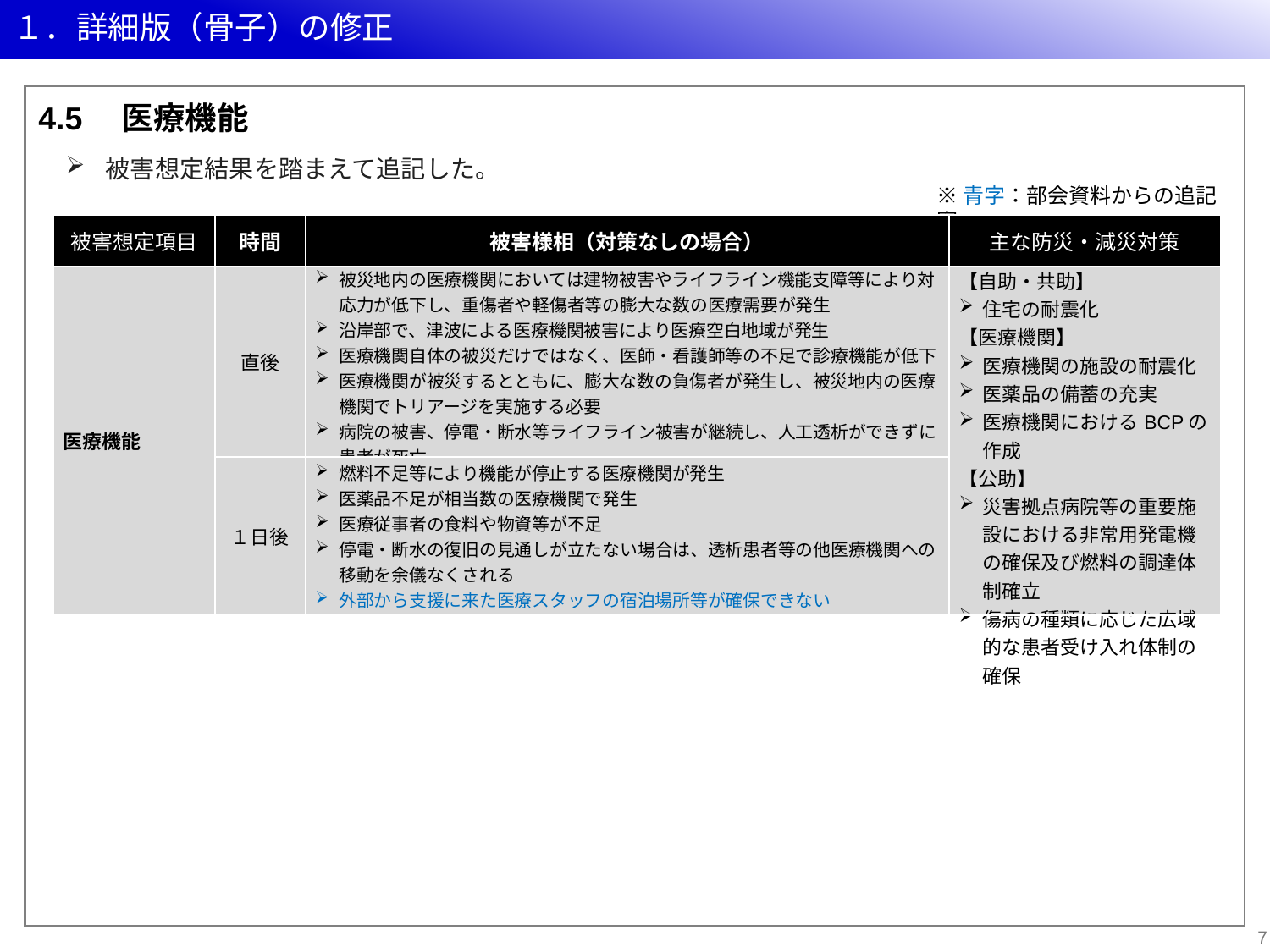

# １．詳細版（骨子）の修正
4.5　医療機能
被害想定結果を踏まえて追記した。
※青字：部会資料からの追記案
| 被害想定項目 | 時間 | 被害様相（対策なしの場合） | 主な防災・減災対策 |
| --- | --- | --- | --- |
| 医療機能 | 直後 | 被災地内の医療機関においては建物被害やライフライン機能支障等により対応力が低下し、重傷者や軽傷者等の膨大な数の医療需要が発生 沿岸部で、津波による医療機関被害により医療空白地域が発生 医療機関自体の被災だけではなく、医師・看護師等の不足で診療機能が低下 医療機関が被災するとともに、膨大な数の負傷者が発生し、被災地内の医療機関でトリアージを実施する必要 病院の被害、停電・断水等ライフライン被害が継続し、人工透析ができずに患者が死亡 地震や津波による重篤患者を広域医療搬送する必要 | 【自助・共助】 住宅の耐震化 【医療機関】 医療機関の施設の耐震化 医薬品の備蓄の充実 医療機関におけるBCPの作成 【公助】 災害拠点病院等の重要施設における非常用発電機の確保及び燃料の調達体制確立 傷病の種類に応じた広域的な患者受け入れ体制の確保 |
|  | １日後 | 燃料不足等により機能が停止する医療機関が発生 医薬品不足が相当数の医療機関で発生 医療従事者の食料や物資等が不足 停電・断水の復旧の見通しが立たない場合は、透析患者等の他医療機関への移動を余儀なくされる 外部から支援に来た医療スタッフの宿泊場所等が確保できない |  |
7